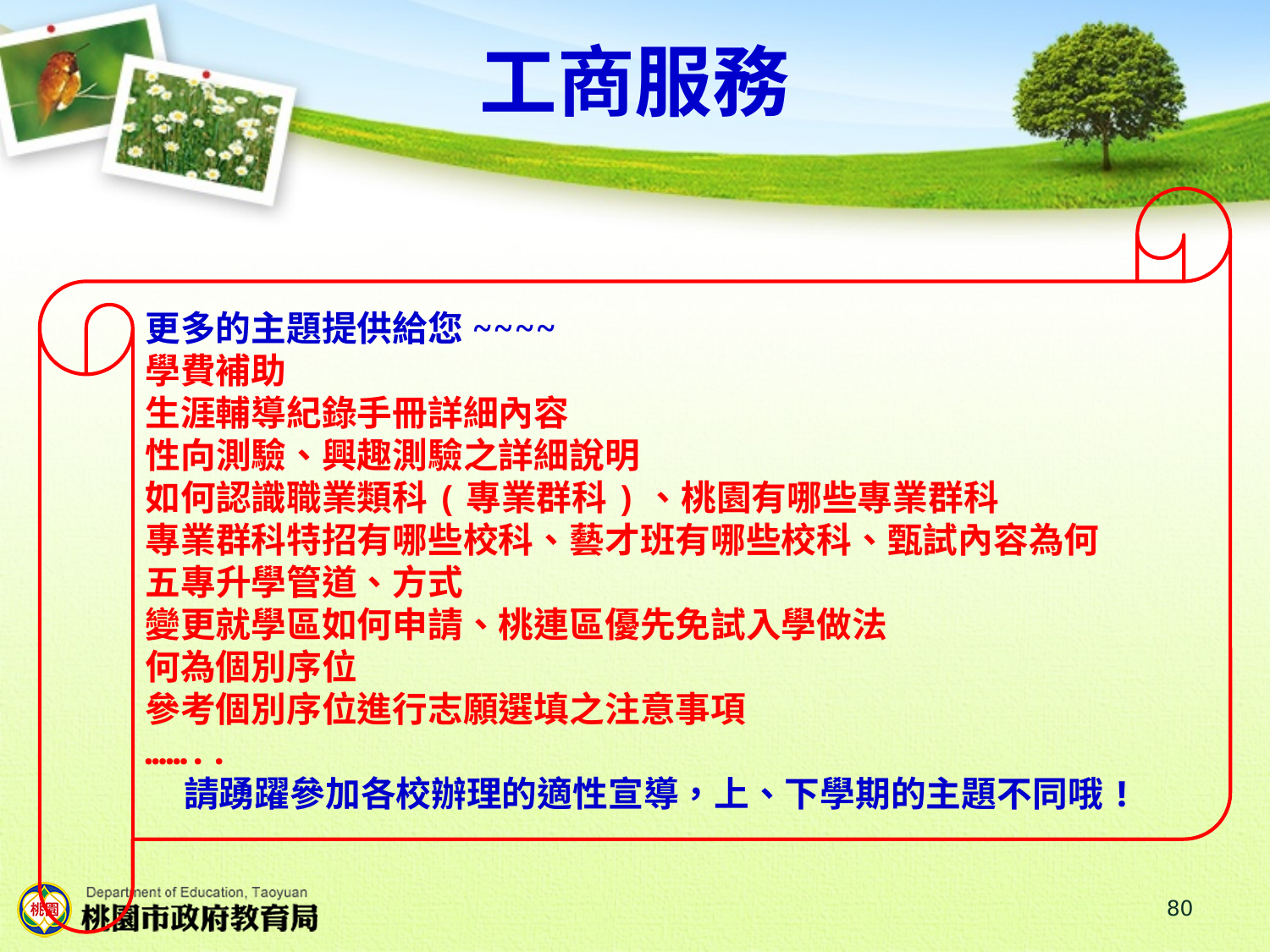

# 工商服務
更多的主題提供給您~~~~
學費補助
生涯輔導紀錄手冊詳細內容
性向測驗、興趣測驗之詳細說明
如何認識職業類科(專業群科)、桃園有哪些專業群科
專業群科特招有哪些校科、藝才班有哪些校科、甄試內容為何
五專升學管道、方式
變更就學區如何申請、桃連區優先免試入學做法
何為個別序位
參考個別序位進行志願選填之注意事項
……..
請踴躍參加各校辦理的適性宣導，上、下學期的主題不同哦!
80